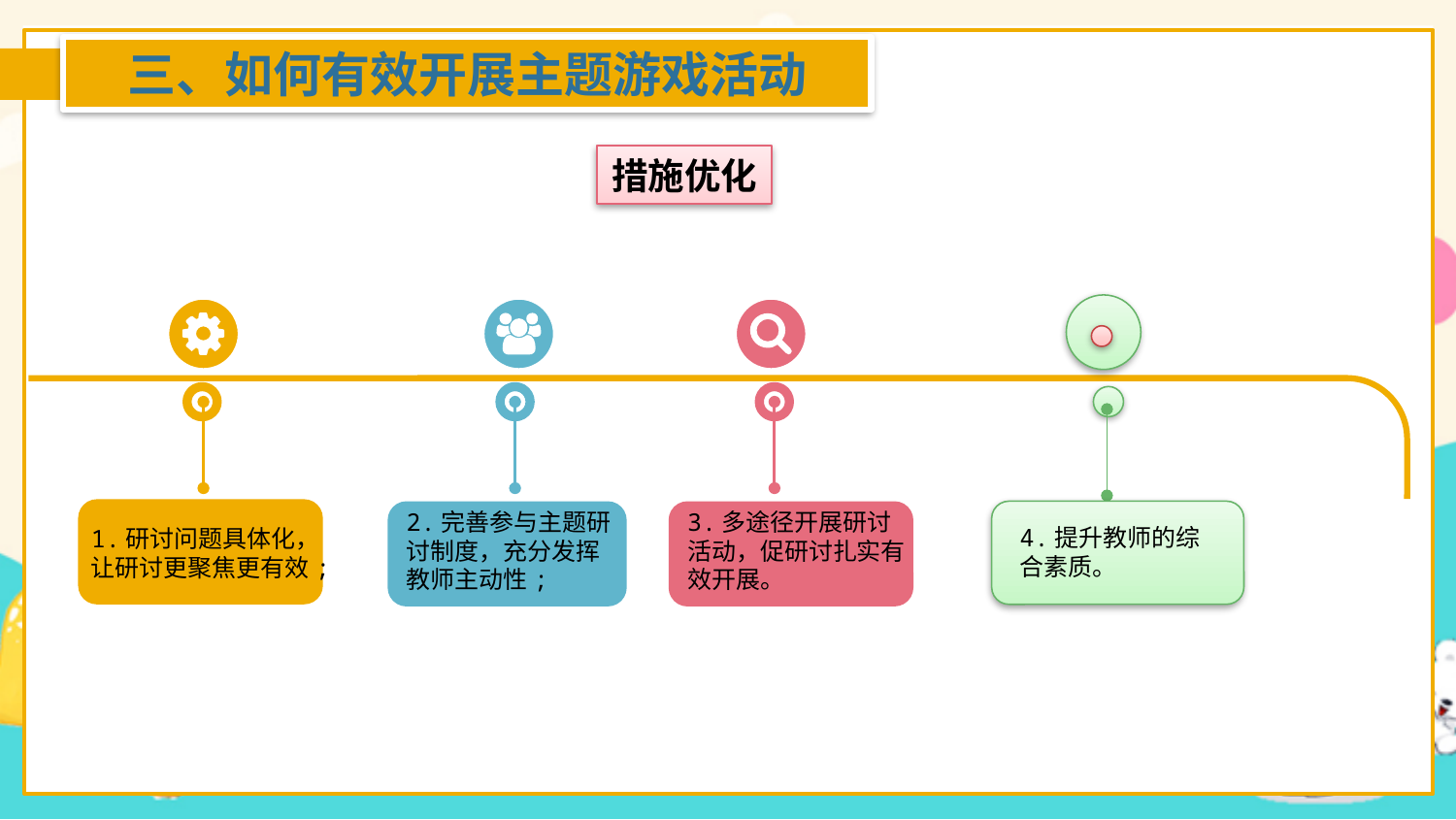

三、如何有效开展主题游戏活动
措施优化

2.完善参与主题研讨制度，充分发挥教师主动性;
3.多途径开展研讨活动，促研讨扎实有效开展。

2015
4.提升教师的综合素质。
1.研讨问题具体化，让研讨更聚焦更有效;